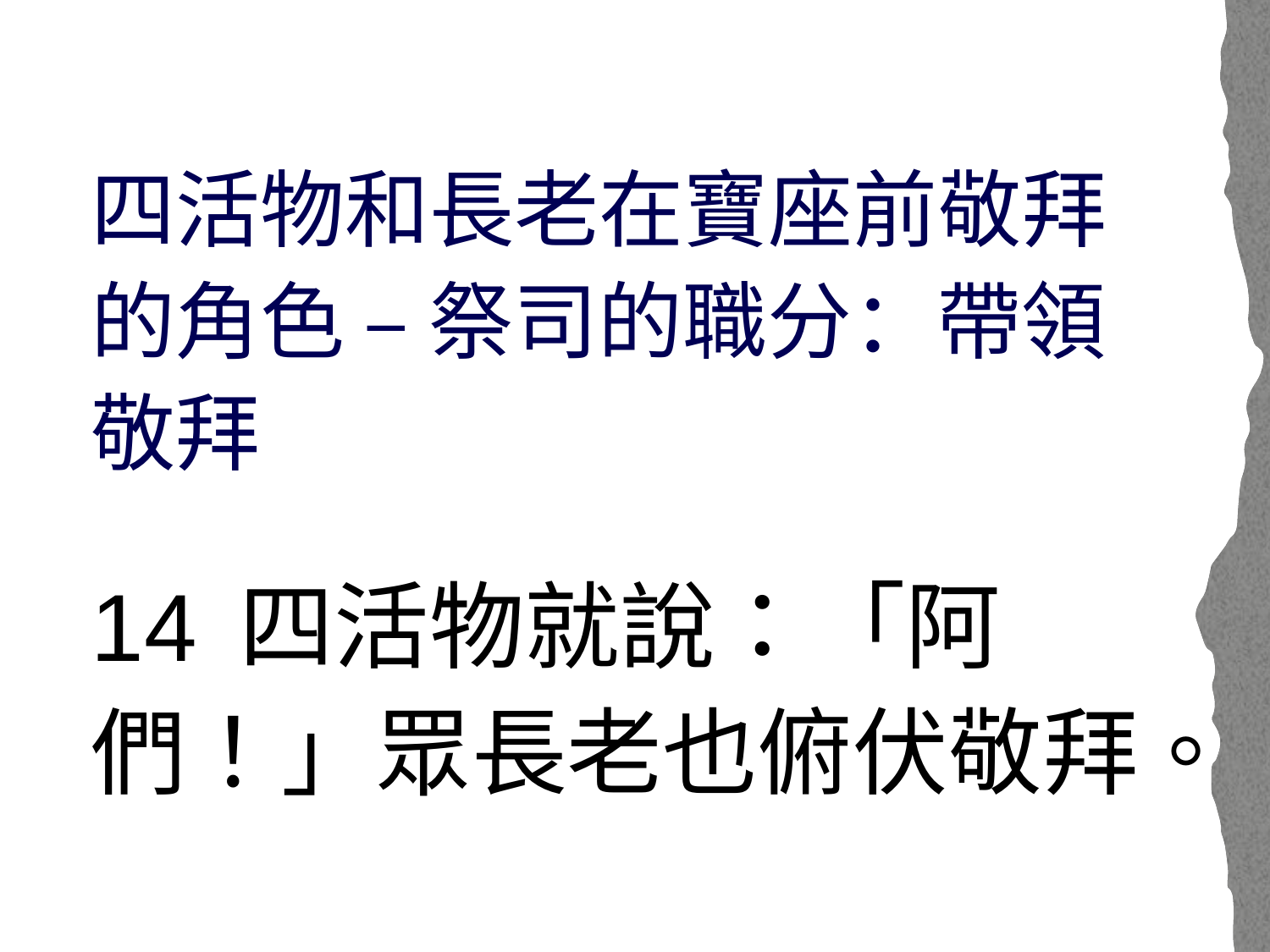

四活物和長老在寶座前敬拜的角色 – 祭司的職分：帶領敬拜
14 四活物就說：「阿們！」眾長老也俯伏敬拜。